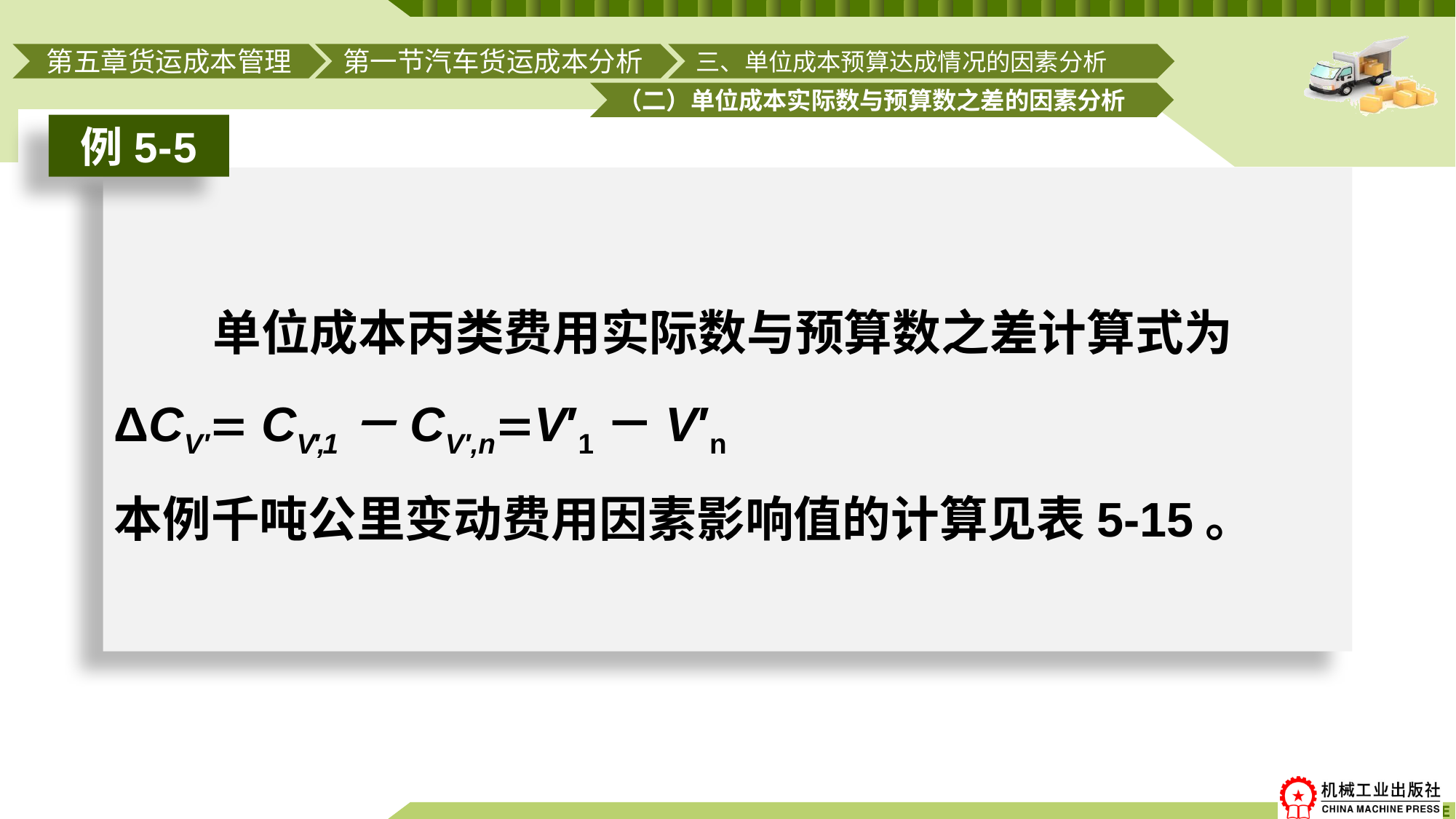

第一节汽车货运成本分析
三、单位成本预算达成情况的因素分析
第五章货运成本管理
（二）单位成本实际数与预算数之差的因素分析
例5-5
# 单位成本丙类费用实际数与预算数之差计算式为 ΔCV′= CV′,1－CV′,n=V′1－V′n 本例千吨公里变动费用因素影响值的计算见表5-15。